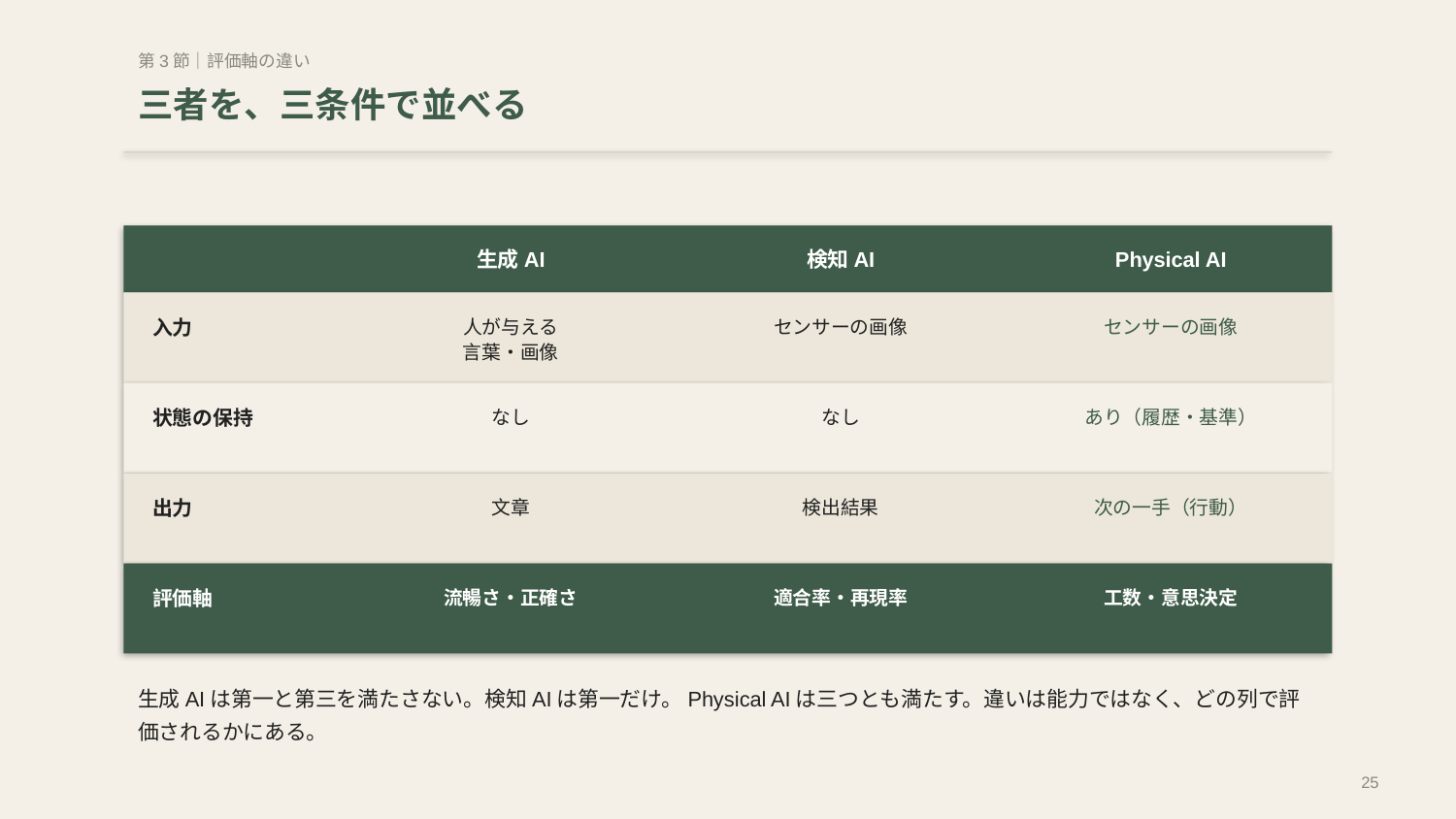

第3節｜評価軸の違い
三者を、三条件で並べる

生成AI
検知AI
Physical AI

入力
人が与える
言葉・画像
センサーの画像
センサーの画像

状態の保持
なし
なし
あり（履歴・基準）

出力
文章
検出結果
次の一手（行動）

評価軸
流暢さ・正確さ
適合率・再現率
工数・意思決定
生成AIは第一と第三を満たさない。検知AIは第一だけ。Physical AIは三つとも満たす。違いは能力ではなく、どの列で評価されるかにある。
25